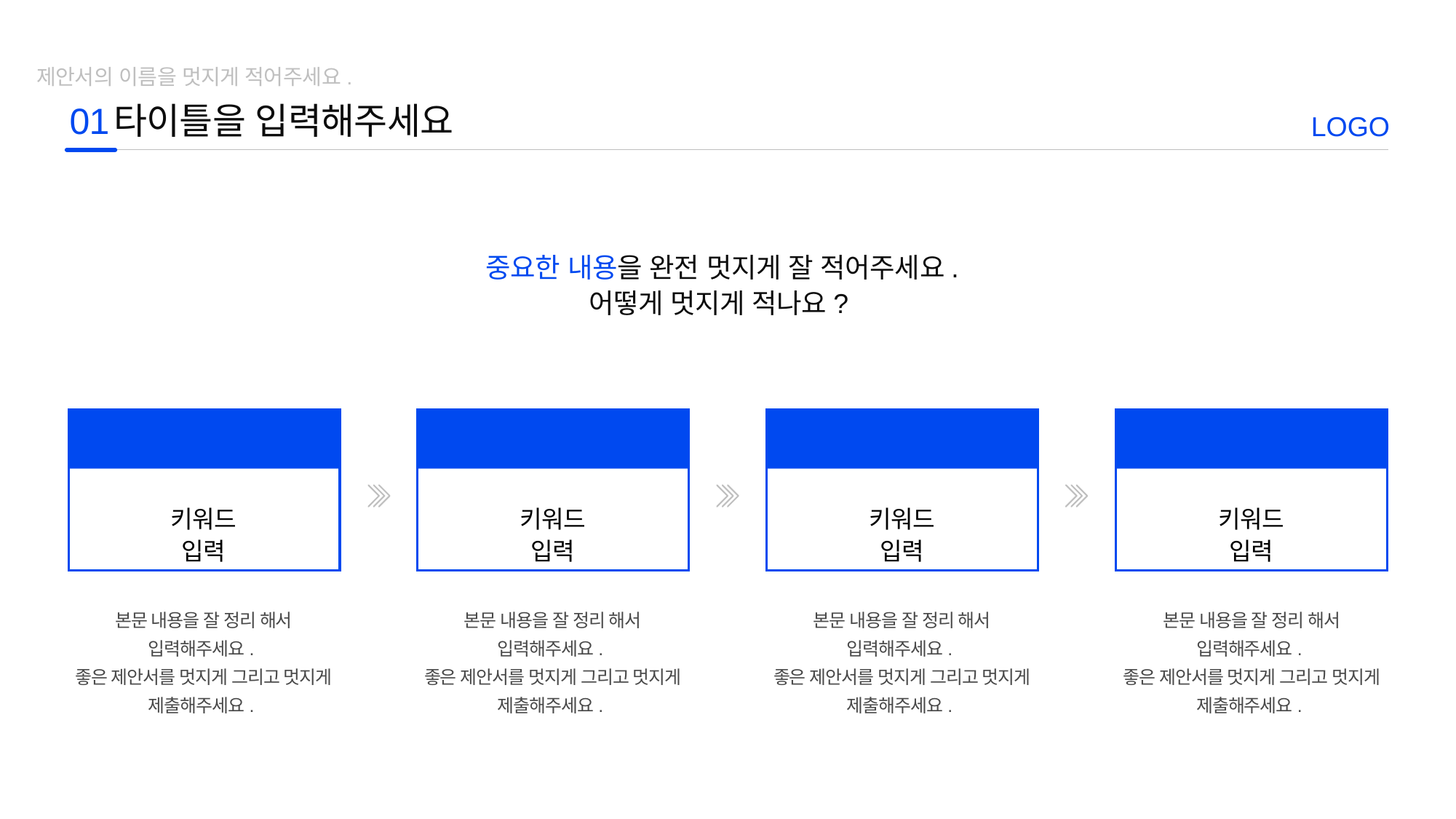

제안서의 이름을 멋지게 적어주세요.
01
타이틀을 입력해주세요
LOGO
중요한 내용을 완전 멋지게 잘 적어주세요. 어떻게 멋지게 적나요?

키워드를 입력해주세요
키워드를 입력해주세요
키워드를 입력해주세요
키워드를 입력해주세요
키워드 입력
키워드 입력
키워드 입력
키워드 입력
본문 내용을 잘 정리 해서 입력해주세요.
좋은 제안서를 멋지게 그리고 멋지게 제출해주세요.
본문 내용을 잘 정리 해서 입력해주세요.
좋은 제안서를 멋지게 그리고 멋지게 제출해주세요.
본문 내용을 잘 정리 해서 입력해주세요.
좋은 제안서를 멋지게 그리고 멋지게 제출해주세요.
본문 내용을 잘 정리 해서 입력해주세요.
좋은 제안서를 멋지게 그리고 멋지게 제출해주세요.